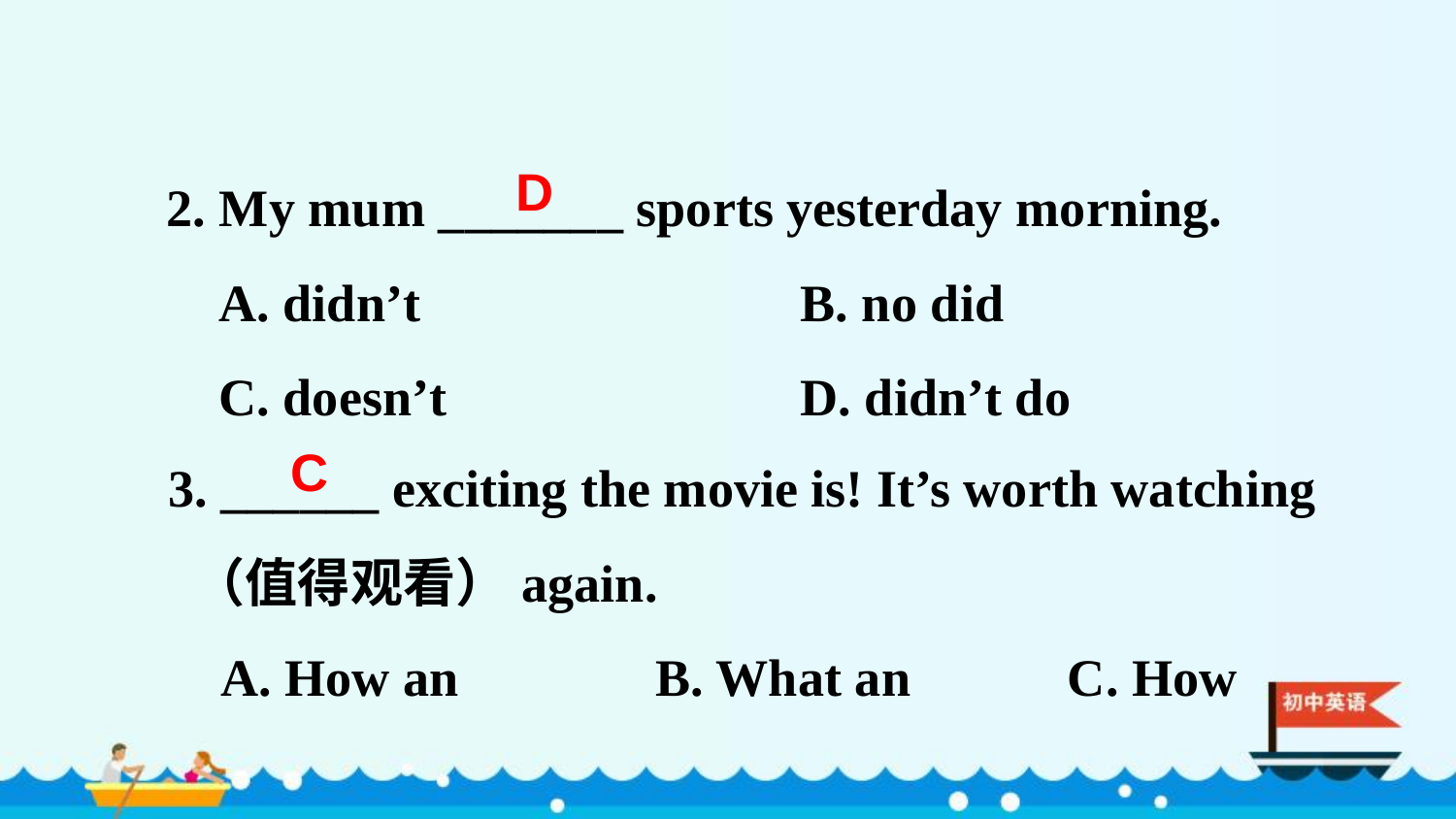

2. My mum _______ sports yesterday morning.
    A. didn’t                             B. no did
    C. doesn’t                           D. didn’t do
D
3. ______ exciting the movie is! It’s worth watching
 （值得观看）again.
    A. How an               B. What an            C. How
C